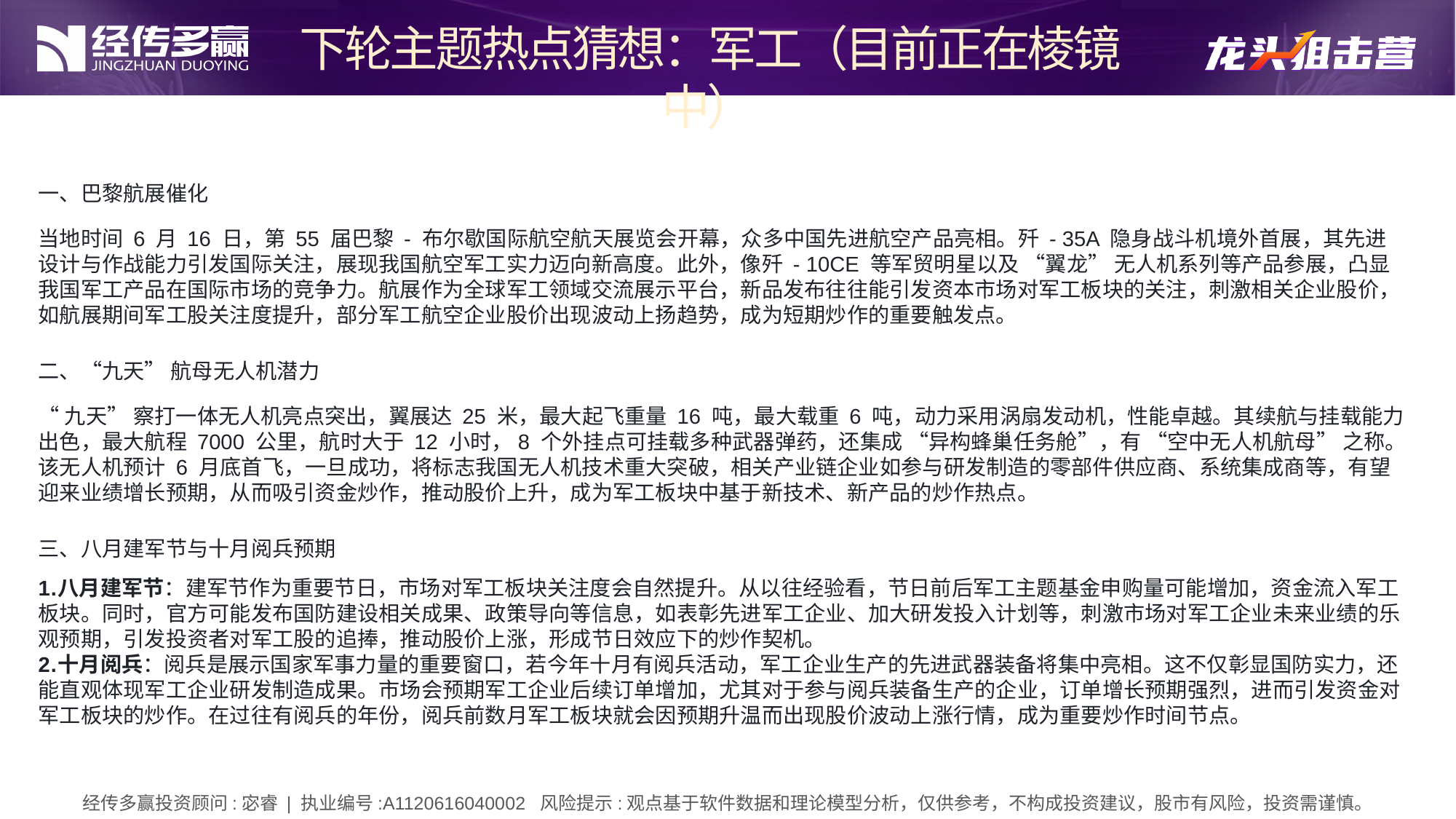

下轮主题热点猜想：军工（目前正在棱镜中）
一、巴黎航展催化​
当地时间 6 月 16 日，第 55 届巴黎 - 布尔歇国际航空航天展览会开幕，众多中国先进航空产品亮相。歼 - 35A 隐身战斗机境外首展，其先进设计与作战能力引发国际关注，展现我国航空军工实力迈向新高度。此外，像歼 - 10CE 等军贸明星以及 “翼龙” 无人机系列等产品参展，凸显我国军工产品在国际市场的竞争力。航展作为全球军工领域交流展示平台，新品发布往往能引发资本市场对军工板块的关注，刺激相关企业股价，如航展期间军工股关注度提升，部分军工航空企业股价出现波动上扬趋势，成为短期炒作的重要触发点。​
二、“九天” 航母无人机潜力​
“九天” 察打一体无人机亮点突出，翼展达 25 米，最大起飞重量 16 吨，最大载重 6 吨，动力采用涡扇发动机，性能卓越。其续航与挂载能力出色，最大航程 7000 公里，航时大于 12 小时，8 个外挂点可挂载多种武器弹药，还集成 “异构蜂巢任务舱”，有 “空中无人机航母” 之称。该无人机预计 6 月底首飞，一旦成功，将标志我国无人机技术重大突破，相关产业链企业如参与研发制造的零部件供应商、系统集成商等，有望迎来业绩增长预期，从而吸引资金炒作，推动股价上升，成为军工板块中基于新技术、新产品的炒作热点。​
三、八月建军节与十月阅兵预期​
八月建军节：建军节作为重要节日，市场对军工板块关注度会自然提升。从以往经验看，节日前后军工主题基金申购量可能增加，资金流入军工板块。同时，官方可能发布国防建设相关成果、政策导向等信息，如表彰先进军工企业、加大研发投入计划等，刺激市场对军工企业未来业绩的乐观预期，引发投资者对军工股的追捧，推动股价上涨，形成节日效应下的炒作契机。​
十月阅兵：阅兵是展示国家军事力量的重要窗口，若今年十月有阅兵活动，军工企业生产的先进武器装备将集中亮相。这不仅彰显国防实力，还能直观体现军工企业研发制造成果。市场会预期军工企业后续订单增加，尤其对于参与阅兵装备生产的企业，订单增长预期强烈，进而引发资金对军工板块的炒作。在过往有阅兵的年份，阅兵前数月军工板块就会因预期升温而出现股价波动上涨行情，成为重要炒作时间节点。